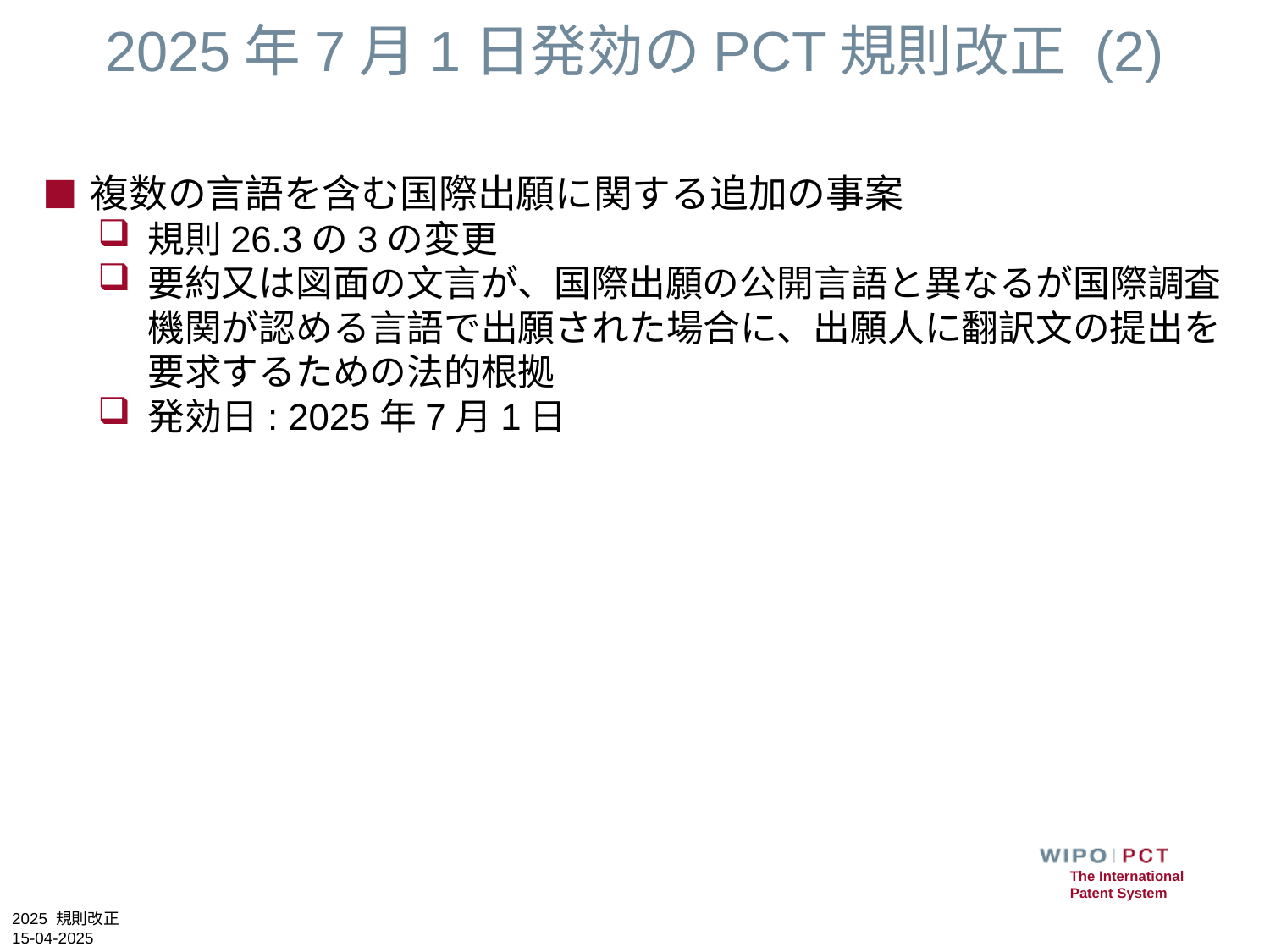

# 2025年7月1日発効のPCT規則改正 (2)

複数の言語を含む国際出願に関する追加の事案
規則26.3の3の変更
要約又は図面の文言が、国際出願の公開言語と異なるが国際調査機関が認める言語で出願された場合に、出願人に翻訳文の提出を要求するための法的根拠
発効日: 2025年7月1日